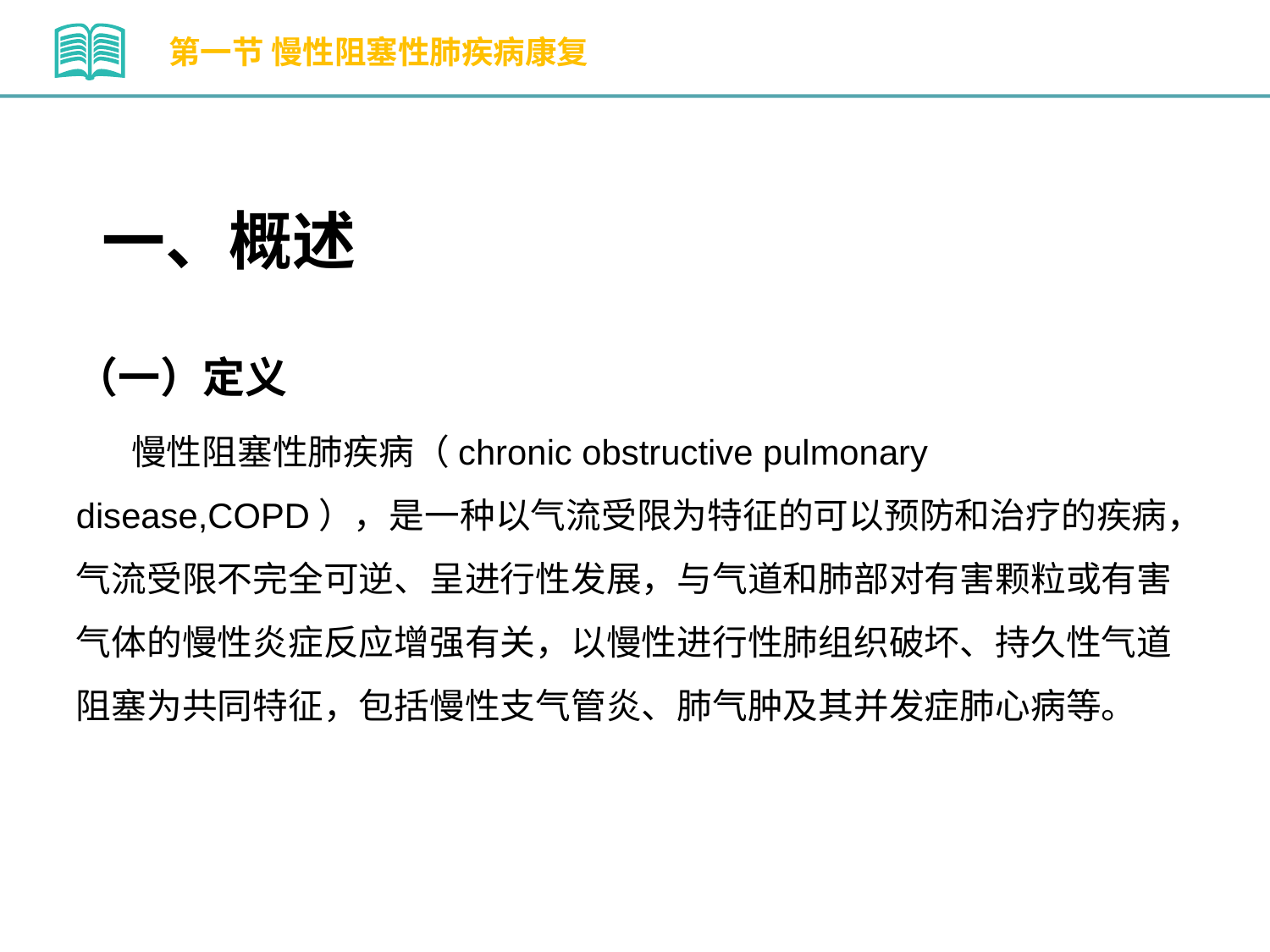

第一节 慢性阻塞性肺疾病康复
一、概述

（一）定义
      慢性阻塞性肺疾病（chronic obstructive pulmonary disease,COPD），是一种以气流受限为特征的可以预防和治疗的疾病，气流受限不完全可逆、呈进行性发展，与气道和肺部对有害颗粒或有害气体的慢性炎症反应增强有关，以慢性进行性肺组织破坏、持久性气道阻塞为共同特征，包括慢性支气管炎、肺气肿及其并发症肺心病等。